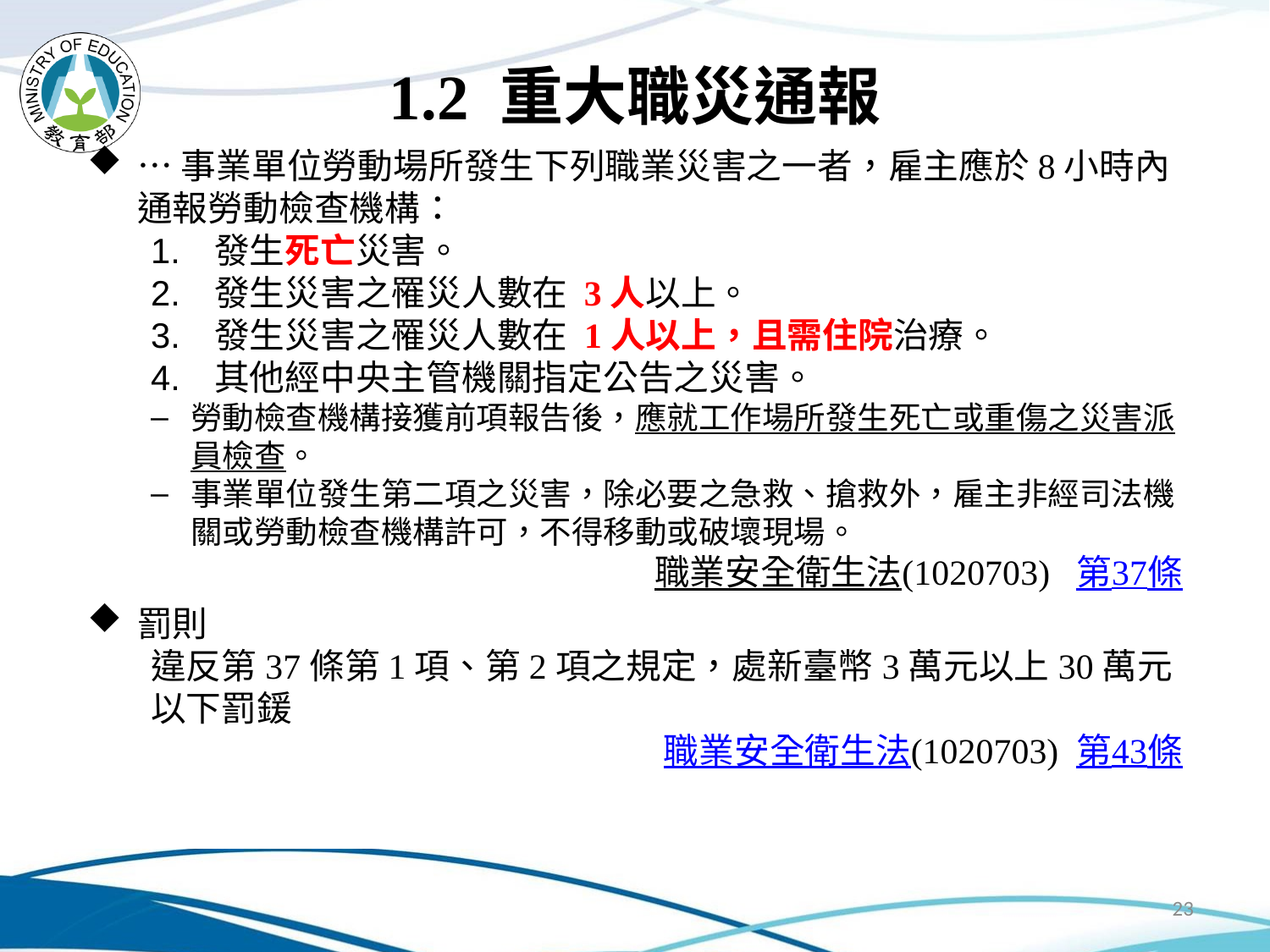

# 1.2 重大職災通報
…事業單位勞動場所發生下列職業災害之一者，雇主應於8小時內通報勞動檢查機構：
發生死亡災害。
發生災害之罹災人數在 3人以上。
發生災害之罹災人數在 1人以上，且需住院治療。
其他經中央主管機關指定公告之災害。
勞動檢查機構接獲前項報告後，應就工作場所發生死亡或重傷之災害派員檢查。
事業單位發生第二項之災害，除必要之急救、搶救外，雇主非經司法機關或勞動檢查機構許可，不得移動或破壞現場。
職業安全衛生法(1020703)  第37條
罰則
違反第37條第1項、第2項之規定，處新臺幣3萬元以上30萬元以下罰鍰
職業安全衛生法(1020703) 第43條

23